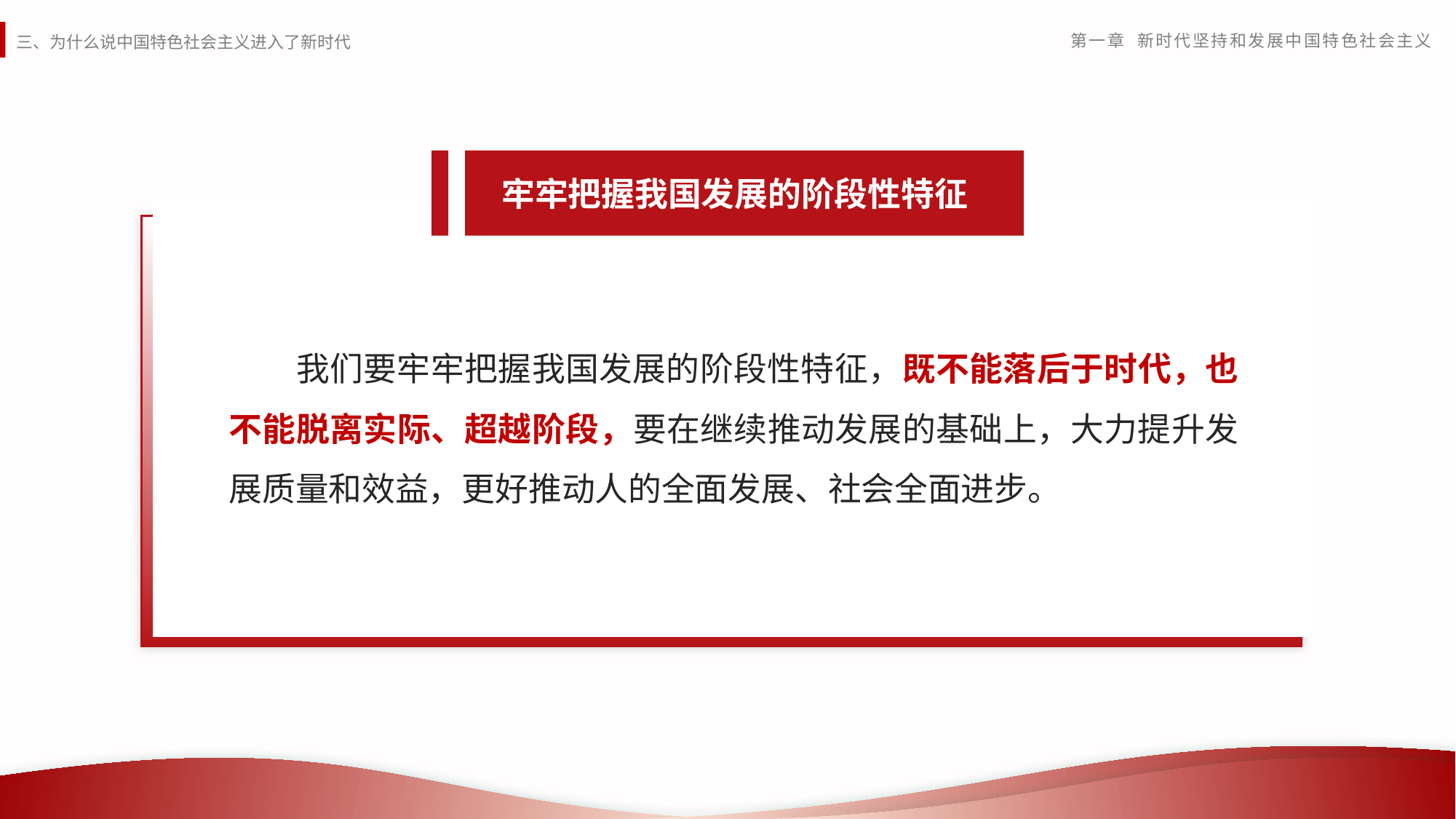

牢牢把握我国发展的阶段性特征

　　我们要牢牢把握我国发展的阶段性特征，既不能落后于时代，也不能脱离实际、超越阶段，要在继续推动发展的基础上，大力提升发展质量和效益，更好推动人的全面发展、社会全面进步。